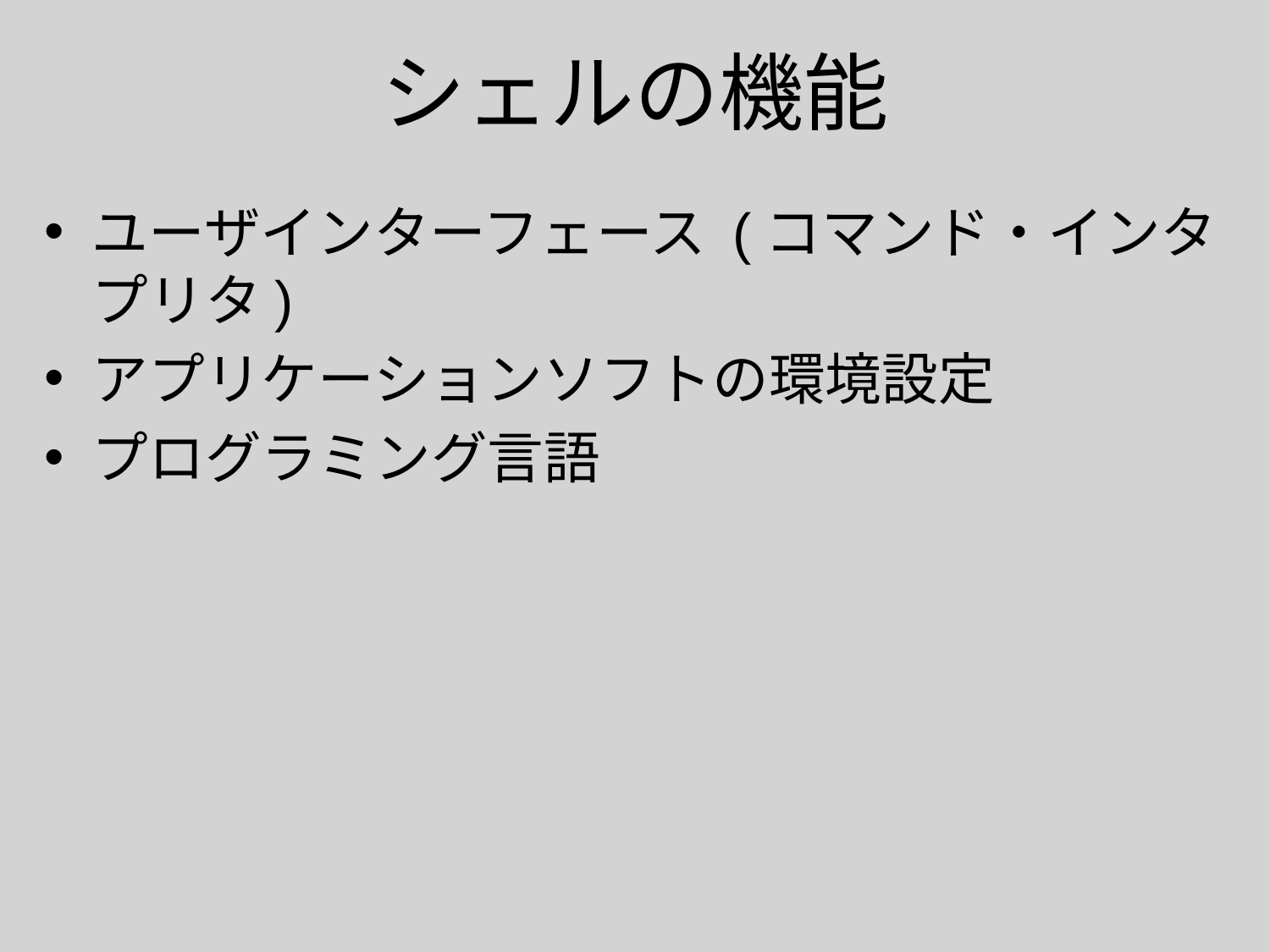

# シェルの機能
ユーザインターフェース (コマンド・インタプリタ)
アプリケーションソフトの環境設定
プログラミング言語